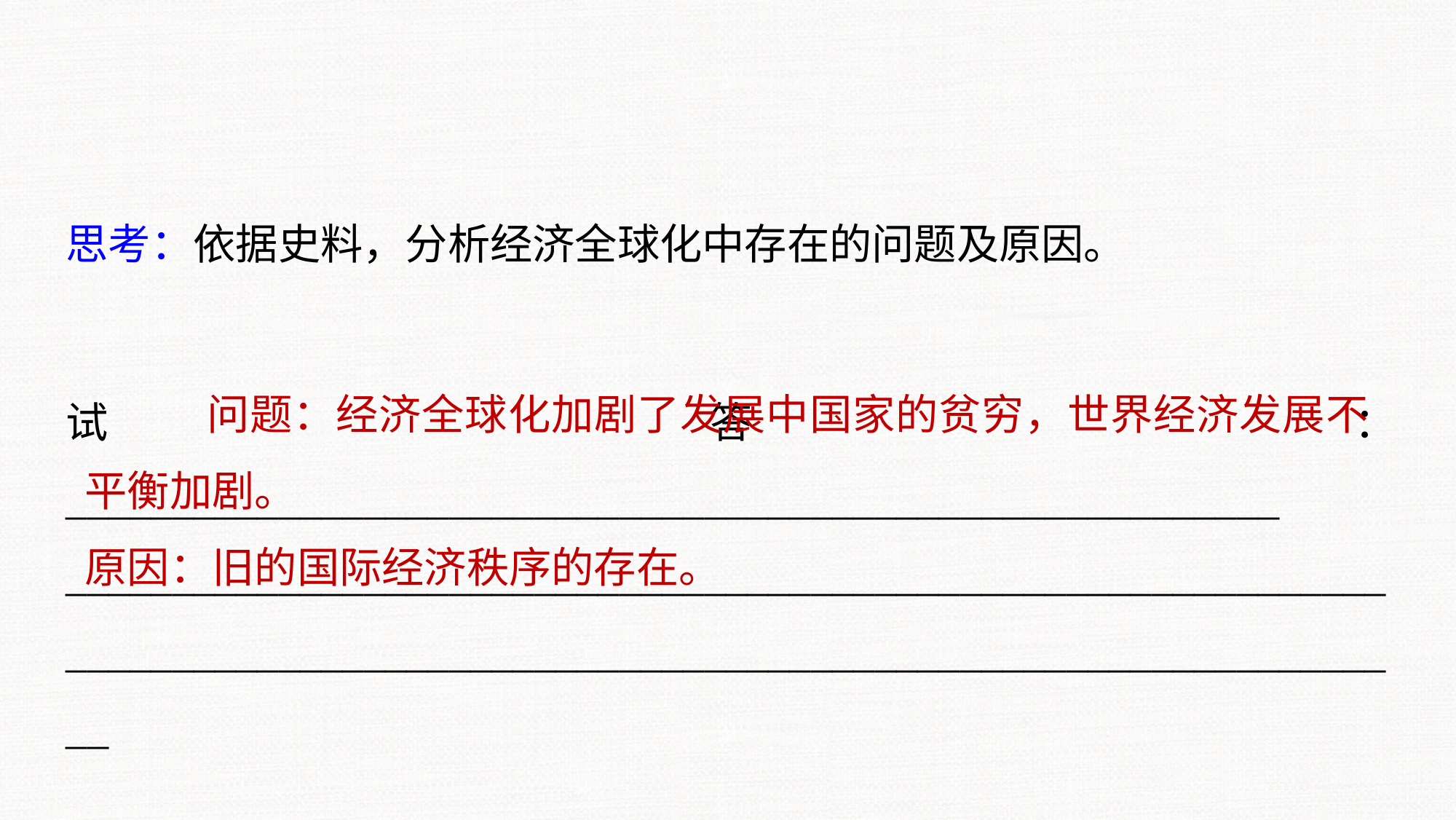

思考：依据史料，分析经济全球化中存在的问题及原因。
           问题：经济全球化加剧了发展中国家的贫穷，世界经济发展不平衡加剧。
原因：旧的国际经济秩序的存在。
试答：_________________________________________________________
______________________________________________________________________________________________________________________________